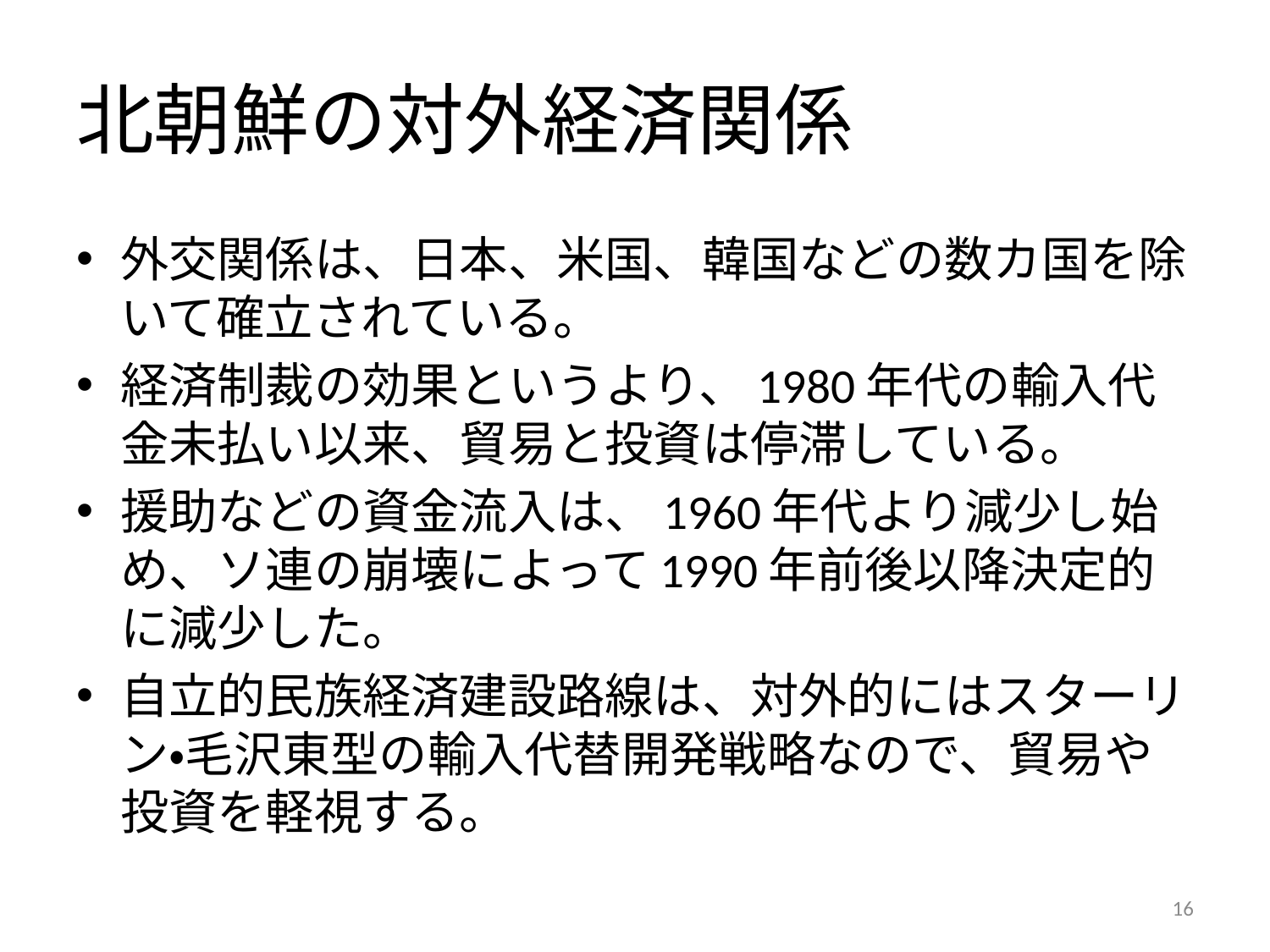

# 北朝鮮の対外経済関係
外交関係は、日本、米国、韓国などの数カ国を除いて確立されている。
経済制裁の効果というより、1980年代の輸入代金未払い以来、貿易と投資は停滞している。
援助などの資金流入は、1960年代より減少し始め、ソ連の崩壊によって1990年前後以降決定的に減少した。
自立的民族経済建設路線は、対外的にはスターリン・毛沢東型の輸入代替開発戦略なので、貿易や投資を軽視する。
16